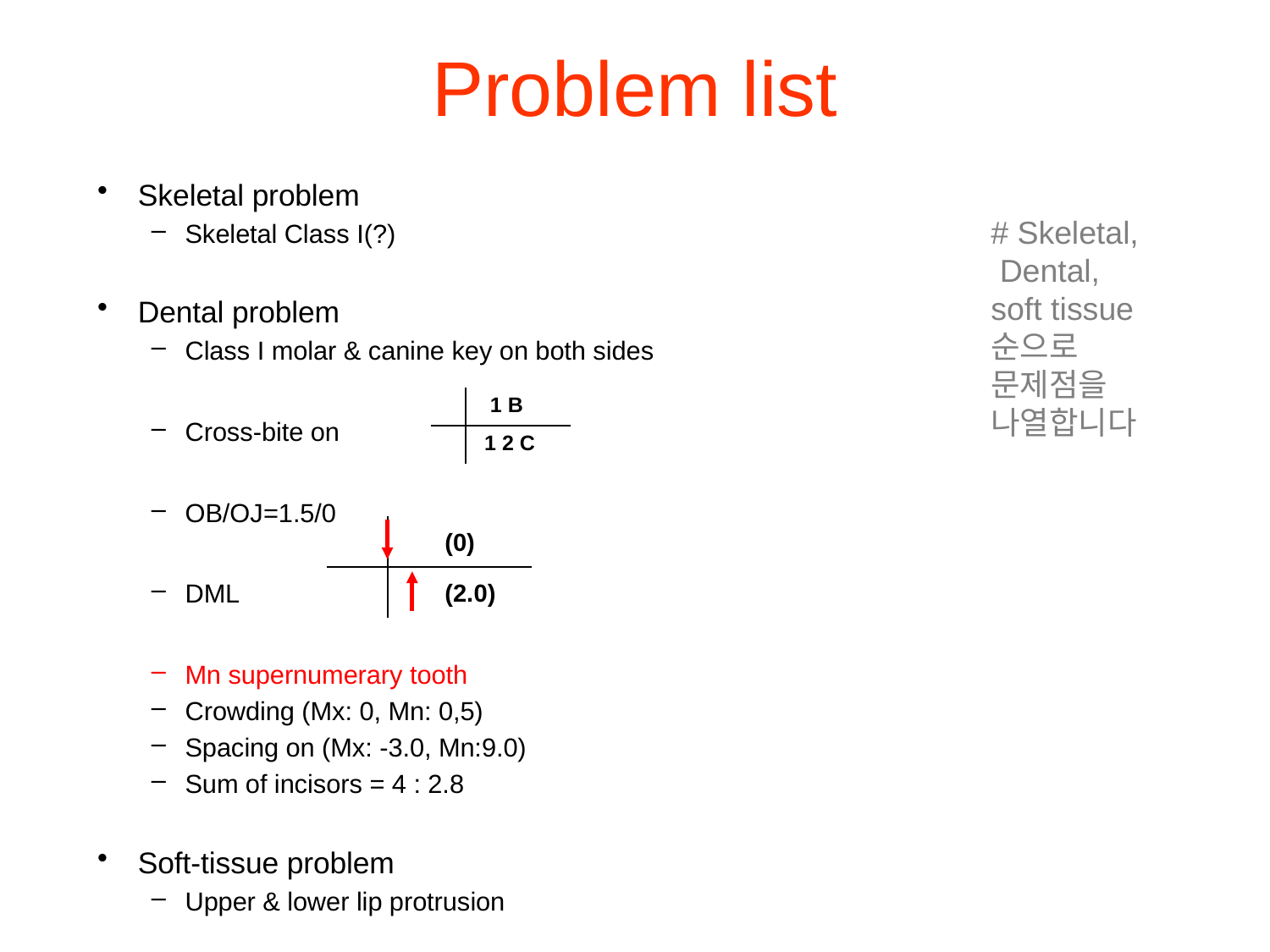

# Problem list
Skeletal problem
Skeletal Class I(?)

Dental problem
Class I molar & canine key on both sides

Cross-bite on

OB/OJ=1.5/0

DML

Mn supernumerary tooth
Crowding (Mx: 0, Mn: 0,5)
Spacing on (Mx: -3.0, Mn:9.0)
Sum of incisors = 4 : 2.8

Soft-tissue problem
Upper & lower lip protrusion
# Skeletal,
 Dental,
soft tissue
순으로 문제점을
나열합니다
|  | 1 B |
| --- | --- |
|  | 1 2 C |
|  | (0) |
| --- | --- |
|  | (2.0) |